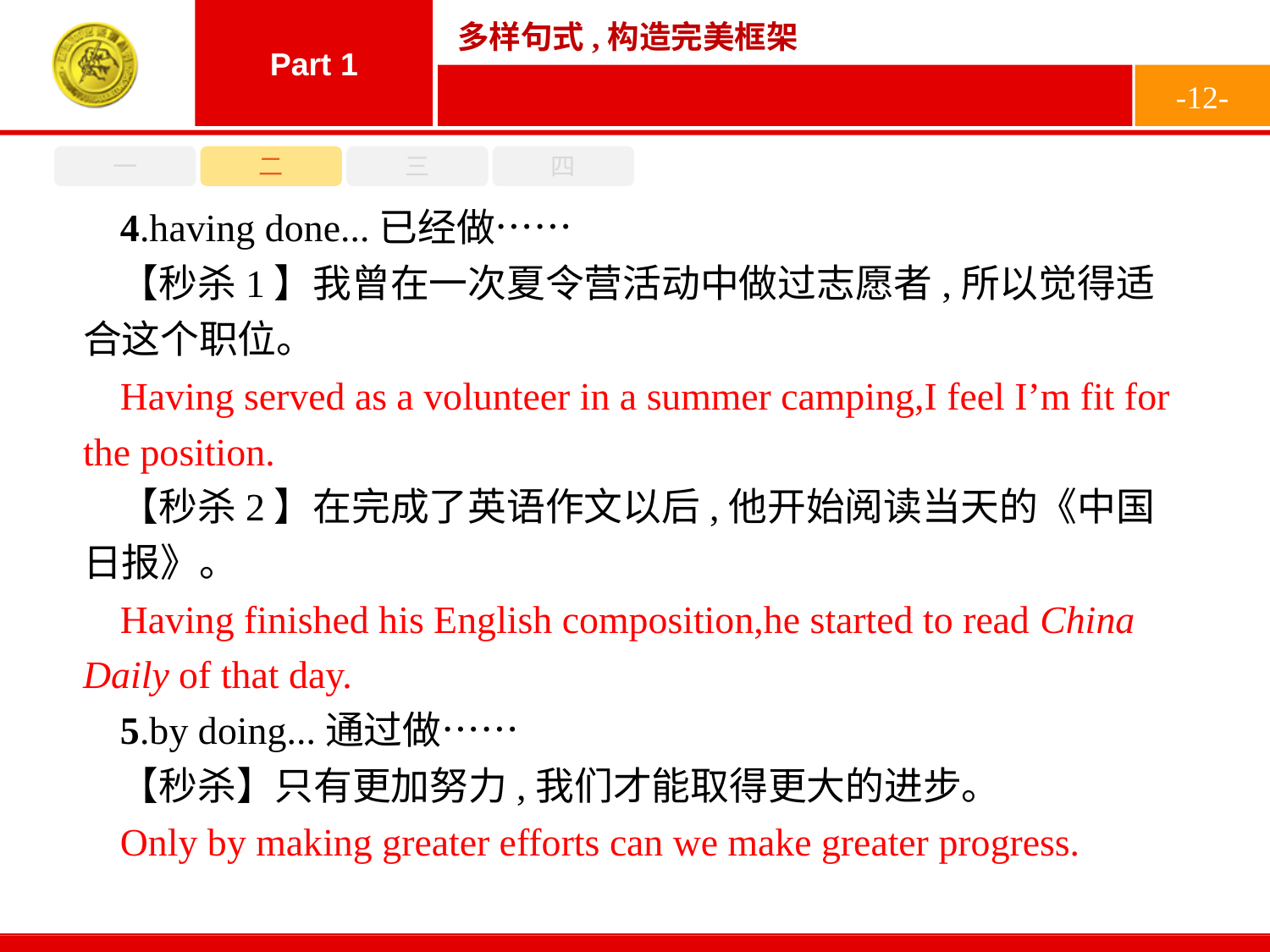

-12-
一
二
三
四
4.having done...已经做……
【秒杀1】我曾在一次夏令营活动中做过志愿者,所以觉得适合这个职位。

【秒杀2】在完成了英语作文以后,他开始阅读当天的《中国日报》。

5.by doing...通过做……
【秒杀】只有更加努力,我们才能取得更大的进步。
Having served as a volunteer in a summer camping,I feel I’m fit for the position.

Having finished his English composition,he started to read China Daily of that day.

Only by making greater efforts can we make greater progress.